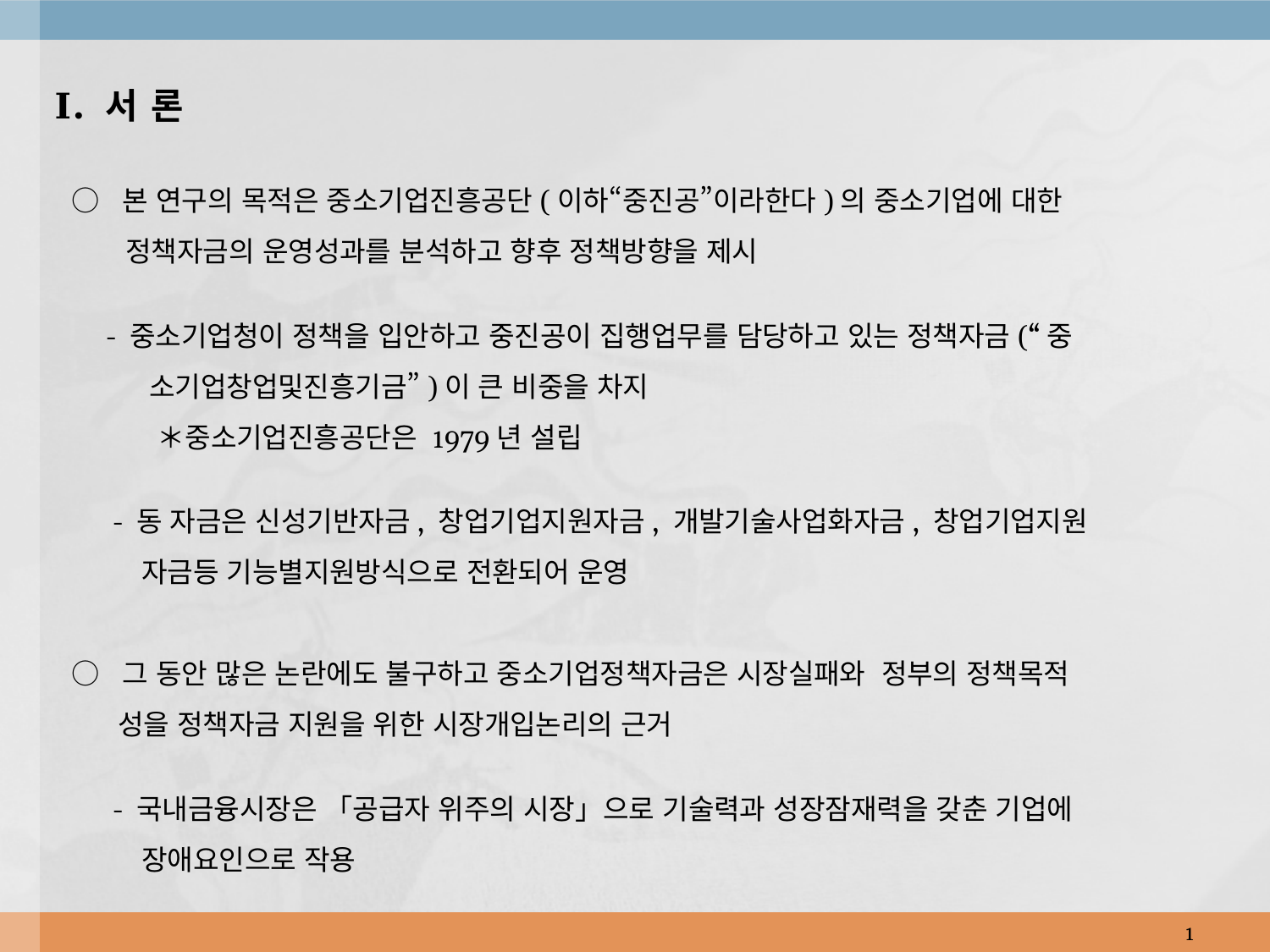

# Ⅰ. 서 론
○  본 연구의 목적은 중소기업진흥공단(이하“중진공”이라한다)의 중소기업에 대한
      정책자금의 운영성과를 분석하고 향후 정책방향을 제시
     - 중소기업청이 정책을 입안하고 중진공이 집행업무를 담당하고 있는 정책자금(“중
         소기업창업및진흥기금”)이 큰 비중을 차지
          ＊중소기업진흥공단은 1979년 설립

      - 동 자금은 신성기반자금, 창업기업지원자금, 개발기술사업화자금, 창업기업지원
        자금등 기능별지원방식으로 전환되어 운영

○  그 동안 많은 논란에도 불구하고 중소기업정책자금은 시장실패와  정부의 정책목적
     성을 정책자금 지원을 위한 시장개입논리의 근거

      - 국내금융시장은 「공급자 위주의 시장」으로 기술력과 성장잠재력을 갖춘 기업에
        장애요인으로 작용
1